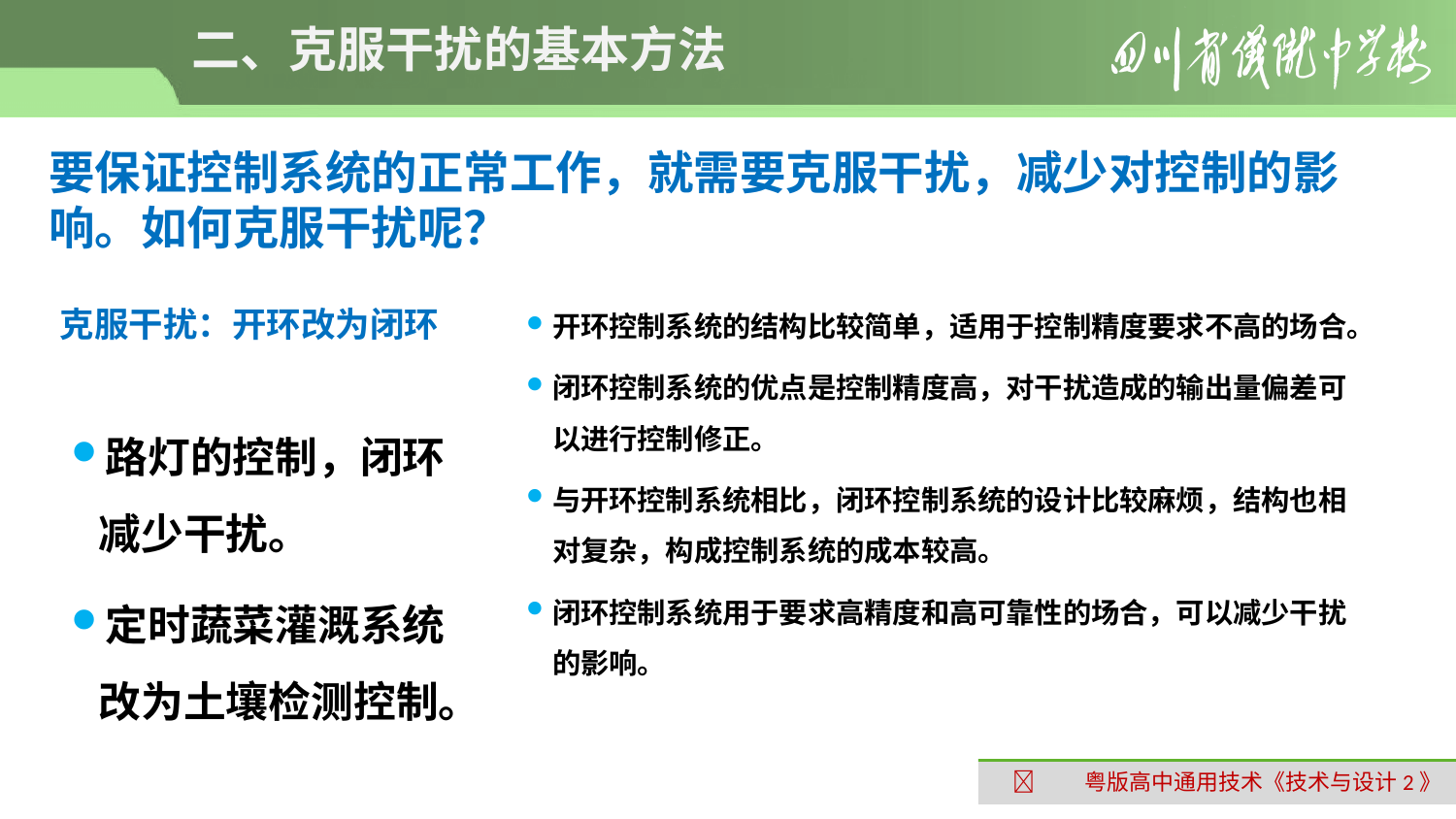

# 二、克服干扰的基本方法
要保证控制系统的正常工作，就需要克服干扰，减少对控制的影响。如何克服干扰呢？
开环控制系统的结构比较简单，适用于控制精度要求不高的场合。
闭环控制系统的优点是控制精度高，对干扰造成的输出量偏差可以进行控制修正。
与开环控制系统相比，闭环控制系统的设计比较麻烦，结构也相对复杂，构成控制系统的成本较高。
闭环控制系统用于要求高精度和高可靠性的场合，可以减少干扰的影响。
克服干扰：开环改为闭环
路灯的控制，闭环减少干扰。
定时蔬菜灌溉系统改为土壤检测控制。